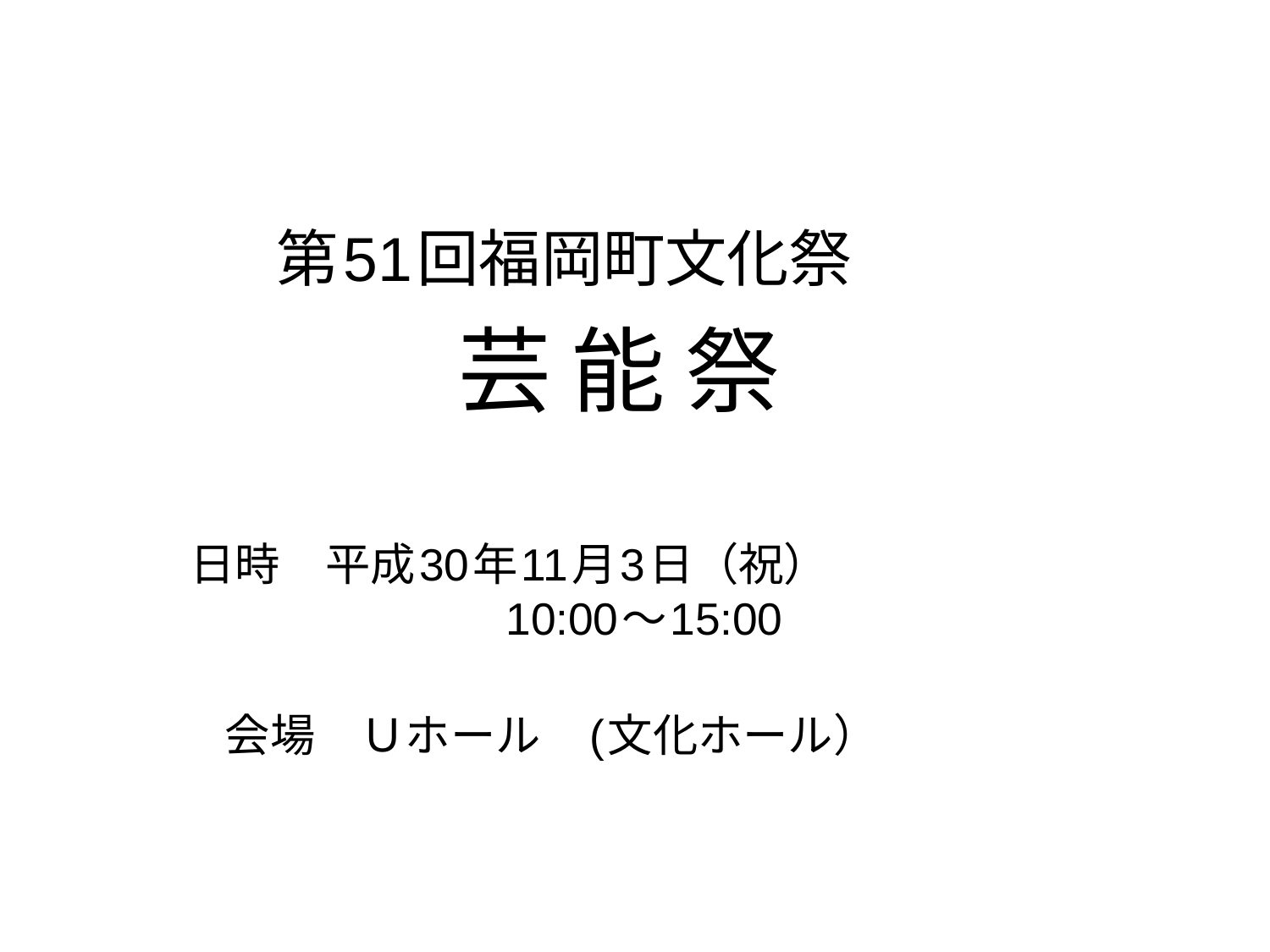

第51回福岡町文化祭
　　　　　　    芸 能 祭

                  日時　平成30年11月3日（祝）
　　　　    　   　　10:00～15:00
      　会場　Ｕホール　(文化ホール）